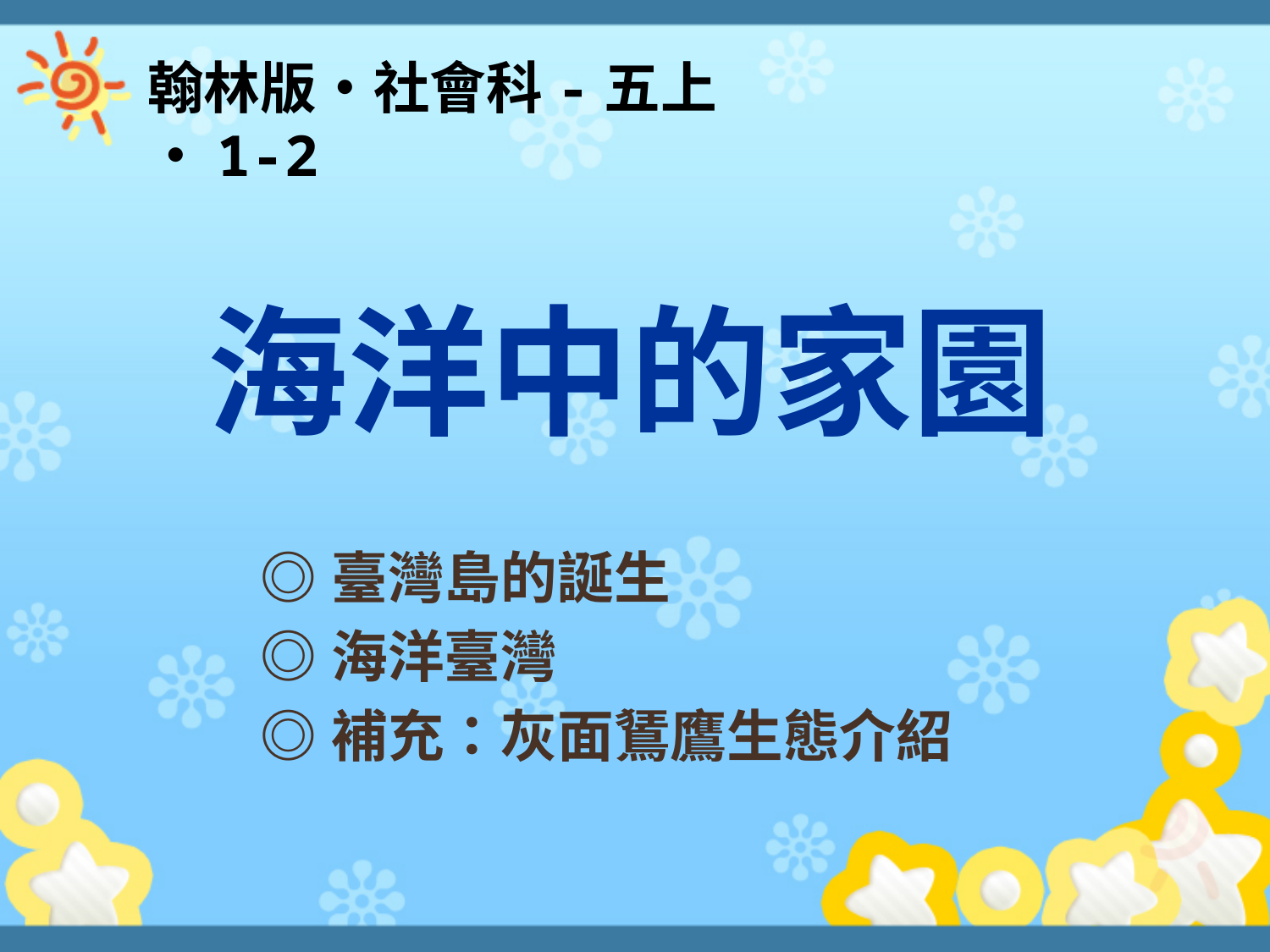

翰林版•社會科-五上•1-2
海洋中的家園
            ◎臺灣島的誕生
            ◎海洋臺灣
            ◎補充：灰面鵟鷹生態介紹